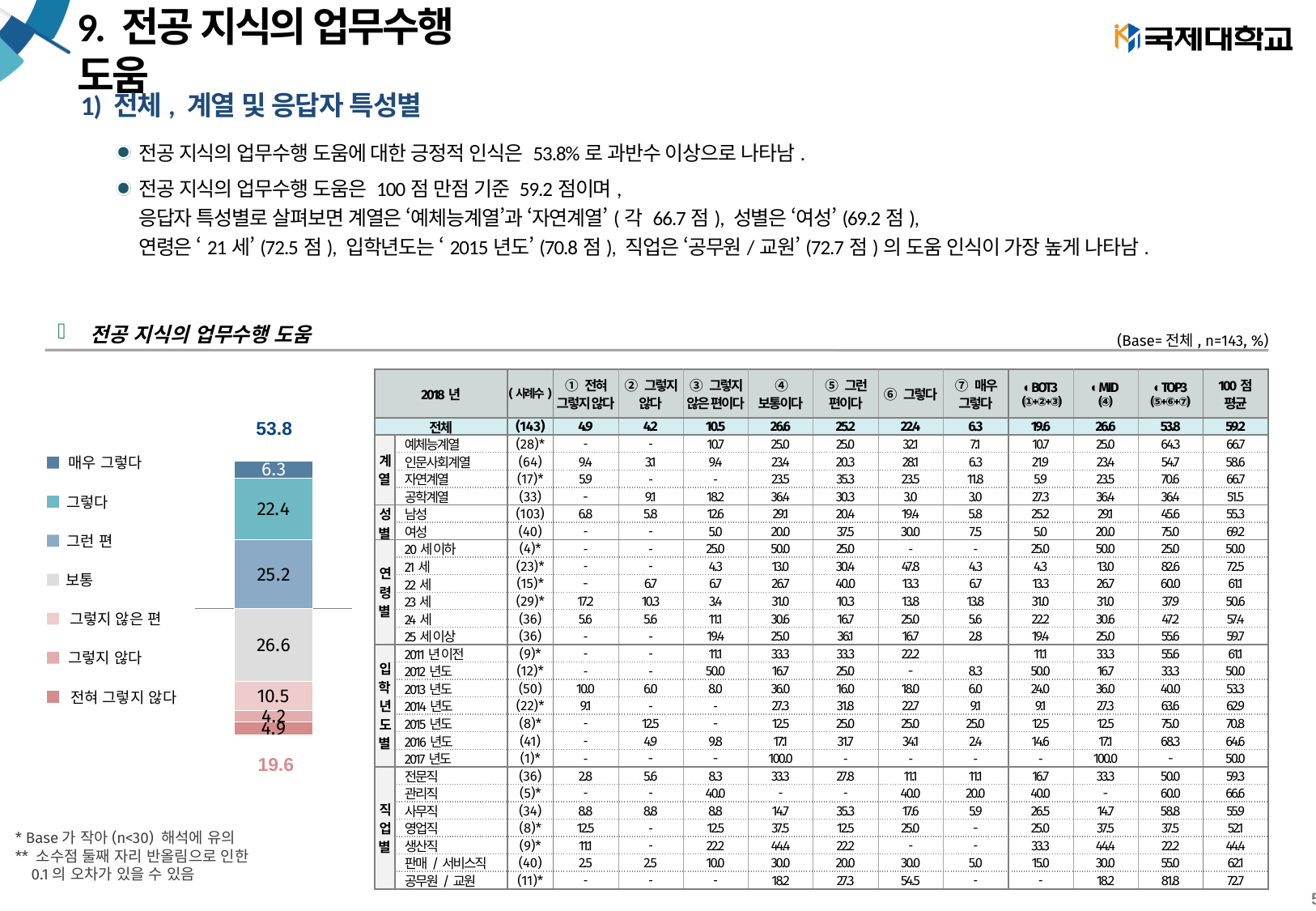

# 9. 전공 지식의 업무수행 도움
1) 전체, 계열 및 응답자 특성별
전공 지식의 업무수행 도움에 대한 긍정적 인식은 53.8%로 과반수 이상으로 나타남.
전공 지식의 업무수행 도움은 100점 만점 기준 59.2점이며,
응답자 특성별로 살펴보면 계열은 ‘예체능계열’과 ‘자연계열’(각 66.7점), 성별은 ‘여성’(69.2점),
연령은 ‘21세’(72.5점), 입학년도는 ‘2015년도’(70.8점), 직업은 ‘공무원/교원’(72.7점)의 도움 인식이 가장 높게 나타남.
전공 지식의 업무수행 도움
(Base=전체, n=143, %)
| 2018년 |  | (사례수) | ① 전혀 그렇지 않다 | ② 그렇지 않다 | ③ 그렇지 않은 편이다 | ④ 보통이다 | ⑤ 그런 편이다 | ⑥ 그렇다 | ⑦ 매우 그렇다 | ◐BOT3 (①+②+③) | ◐MID (④) | ◐TOP3 (⑤+⑥+⑦) | 100점 평균 |
| --- | --- | --- | --- | --- | --- | --- | --- | --- | --- | --- | --- | --- | --- |
| 전체 |  | (143) | 4.9 | 4.2 | 10.5 | 26.6 | 25.2 | 22.4 | 6.3 | 19.6 | 26.6 | 53.8 | 59.2 |
| 계열 | 예체능계열 | (28)\* | - | - | 10.7 | 25.0 | 25.0 | 32.1 | 7.1 | 10.7 | 25.0 | 64.3 | 66.7 |
|  | 인문사회계열 | (64) | 9.4 | 3.1 | 9.4 | 23.4 | 20.3 | 28.1 | 6.3 | 21.9 | 23.4 | 54.7 | 58.6 |
|  | 자연계열 | (17)\* | 5.9 | - | - | 23.5 | 35.3 | 23.5 | 11.8 | 5.9 | 23.5 | 70.6 | 66.7 |
|  | 공학계열 | (33) | - | 9.1 | 18.2 | 36.4 | 30.3 | 3.0 | 3.0 | 27.3 | 36.4 | 36.4 | 51.5 |
| 성별 | 남성 | (103) | 6.8 | 5.8 | 12.6 | 29.1 | 20.4 | 19.4 | 5.8 | 25.2 | 29.1 | 45.6 | 55.3 |
|  | 여성 | (40) | - | - | 5.0 | 20.0 | 37.5 | 30.0 | 7.5 | 5.0 | 20.0 | 75.0 | 69.2 |
| 연령별 | 20세 이하 | (4)\* | - | - | 25.0 | 50.0 | 25.0 | - | - | 25.0 | 50.0 | 25.0 | 50.0 |
|  | 21세 | (23)\* | - | - | 4.3 | 13.0 | 30.4 | 47.8 | 4.3 | 4.3 | 13.0 | 82.6 | 72.5 |
|  | 22세 | (15)\* | - | 6.7 | 6.7 | 26.7 | 40.0 | 13.3 | 6.7 | 13.3 | 26.7 | 60.0 | 61.1 |
|  | 23세 | (29)\* | 17.2 | 10.3 | 3.4 | 31.0 | 10.3 | 13.8 | 13.8 | 31.0 | 31.0 | 37.9 | 50.6 |
|  | 24세 | (36) | 5.6 | 5.6 | 11.1 | 30.6 | 16.7 | 25.0 | 5.6 | 22.2 | 30.6 | 47.2 | 57.4 |
|  | 25세 이상 | (36) | - | - | 19.4 | 25.0 | 36.1 | 16.7 | 2.8 | 19.4 | 25.0 | 55.6 | 59.7 |
| 입학 년도별 | 2011년 이전 | (9)\* | - | - | 11.1 | 33.3 | 33.3 | 22.2 |  | 11.1 | 33.3 | 55.6 | 61.1 |
|  | 2012년도 | (12)\* | - | - | 50.0 | 16.7 | 25.0 | - | 8.3 | 50.0 | 16.7 | 33.3 | 50.0 |
|  | 2013년도 | (50) | 10.0 | 6.0 | 8.0 | 36.0 | 16.0 | 18.0 | 6.0 | 24.0 | 36.0 | 40.0 | 53.3 |
|  | 2014년도 | (22)\* | 9.1 | - | - | 27.3 | 31.8 | 22.7 | 9.1 | 9.1 | 27.3 | 63.6 | 62.9 |
|  | 2015년도 | (8)\* | - | 12.5 | - | 12.5 | 25.0 | 25.0 | 25.0 | 12.5 | 12.5 | 75.0 | 70.8 |
|  | 2016년도 | (41) | - | 4.9 | 9.8 | 17.1 | 31.7 | 34.1 | 2.4 | 14.6 | 17.1 | 68.3 | 64.6 |
|  | 2017년도 | (1)\* | - | - | - | 100.0 | - | - | - | - | 100.0 | - | 50.0 |
| 직업별 | 전문직 | (36) | 2.8 | 5.6 | 8.3 | 33.3 | 27.8 | 11.1 | 11.1 | 16.7 | 33.3 | 50.0 | 59.3 |
|  | 관리직 | (5)\* | - | - | 40.0 | - | - | 40.0 | 20.0 | 40.0 | - | 60.0 | 66.6 |
|  | 사무직 | (34) | 8.8 | 8.8 | 8.8 | 14.7 | 35.3 | 17.6 | 5.9 | 26.5 | 14.7 | 58.8 | 55.9 |
|  | 영업직 | (8)\* | 12.5 | - | 12.5 | 37.5 | 12.5 | 25.0 | - | 25.0 | 37.5 | 37.5 | 52.1 |
|  | 생산직 | (9)\* | 11.1 | - | 22.2 | 44.4 | 22.2 | - | - | 33.3 | 44.4 | 22.2 | 44.4 |
|  | 판매/서비스직 | (40) | 2.5 | 2.5 | 10.0 | 30.0 | 20.0 | 30.0 | 5.0 | 15.0 | 30.0 | 55.0 | 62.1 |
|  | 공무원/교원 | (11)\* | - | - | - | 18.2 | 27.3 | 54.5 | - | - | 18.2 | 81.8 | 72.7 |

### Chart

| Category | 그런 편이다 | 그렇다 | 매우 그렇다 | 보통이다 | 그렇지 않은 편이다 | 그렇지 않다 | 전혀 그렇지 않다 |
|---|---|---|---|---|---|---|---|
| 전체 | 25.1748251748252 | 22.3776223776224 | 6.29370629370629 | -26.5734265734266 | -10.4895104895105 | -4.1958041958042 | -4.89510489510489 |
53.8
매우 그렇다

그렇다

그런 편

보통

그렇지 않은 편

그렇지 않다

전혀 그렇지 않다

19.6
* Base가 작아(n<30) 해석에 유의
** 소수점 둘째 자리 반올림으로 인한
    0.1의 오차가 있을 수 있음